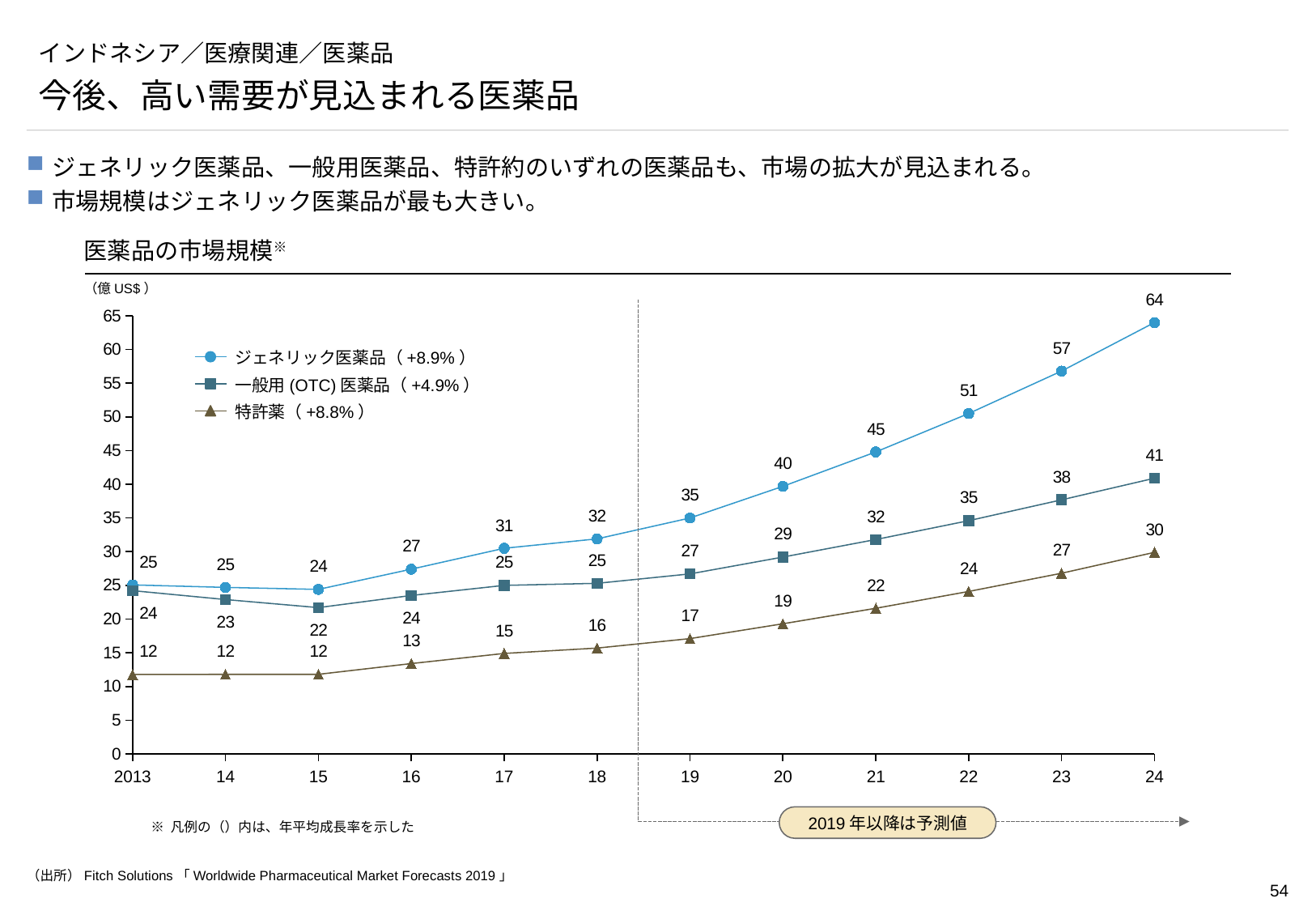

# インドネシア／医療関連／医薬品
今後、高い需要が見込まれる医薬品
ジェネリック医薬品、一般用医薬品、特許約のいずれの医薬品も、市場の拡大が見込まれる。
市場規模はジェネリック医薬品が最も大きい。
医薬品の市場規模※
（億US$）

### Chart

| Category |  |  |  |
|---|---|---|---|
2019年以降は予測値
ジェネリック医薬品（+8.9%）

一般用(OTC)医薬品（+4.9%）

特許薬（+8.8%）

2013
14
15
16
17
18
19
20
21
22
23
24
※ 凡例の（）内は、年平均成長率を示した
（出所）Fitch Solutions「Worldwide Pharmaceutical Market Forecasts 2019」